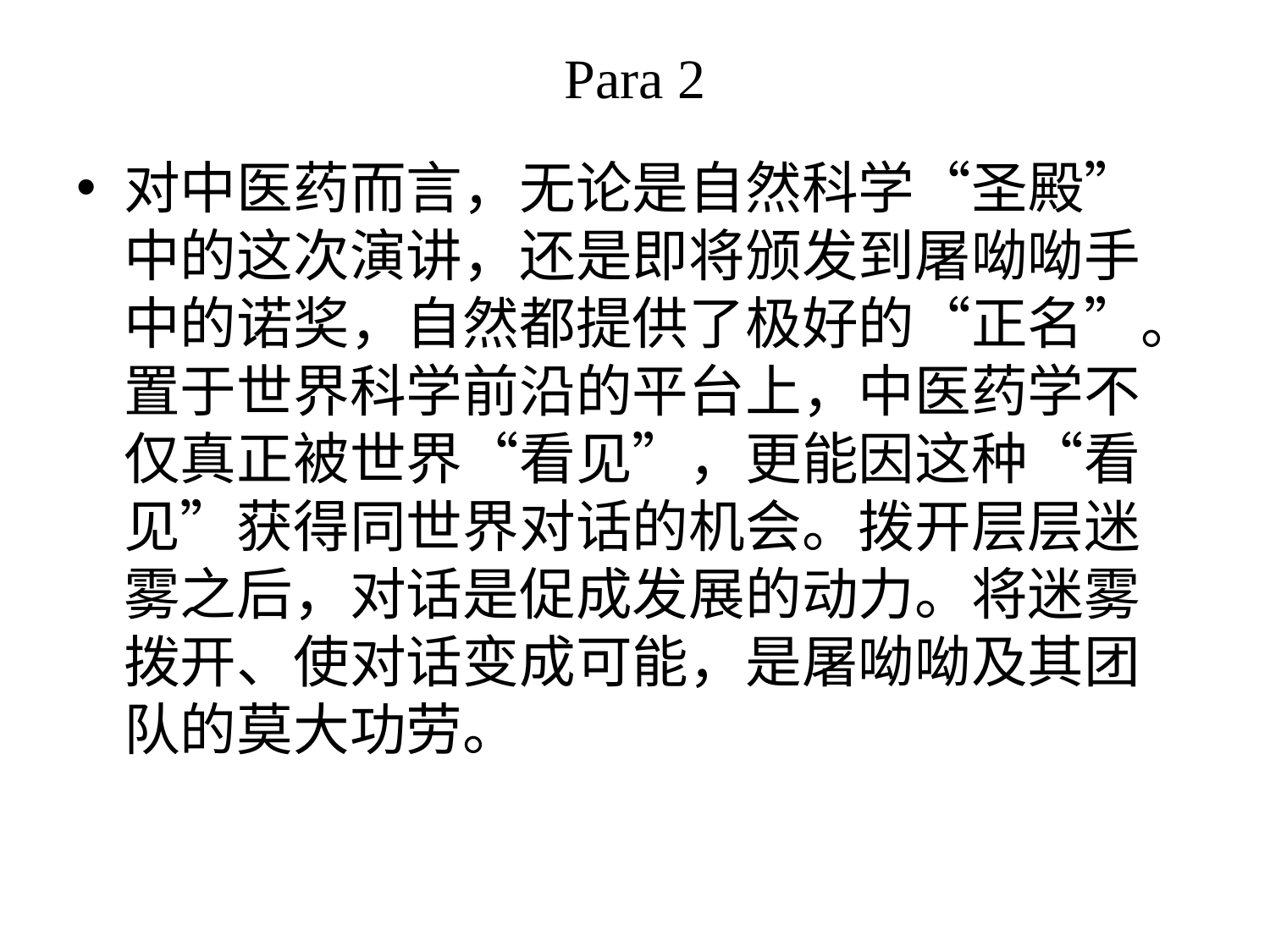

# Para 2
对中医药而言，无论是自然科学“圣殿”中的这次演讲，还是即将颁发到屠呦呦手中的诺奖，自然都提供了极好的“正名”。置于世界科学前沿的平台上，中医药学不仅真正被世界“看见”，更能因这种“看见”获得同世界对话的机会。拨开层层迷雾之后，对话是促成发展的动力。将迷雾拨开、使对话变成可能，是屠呦呦及其团队的莫大功劳。